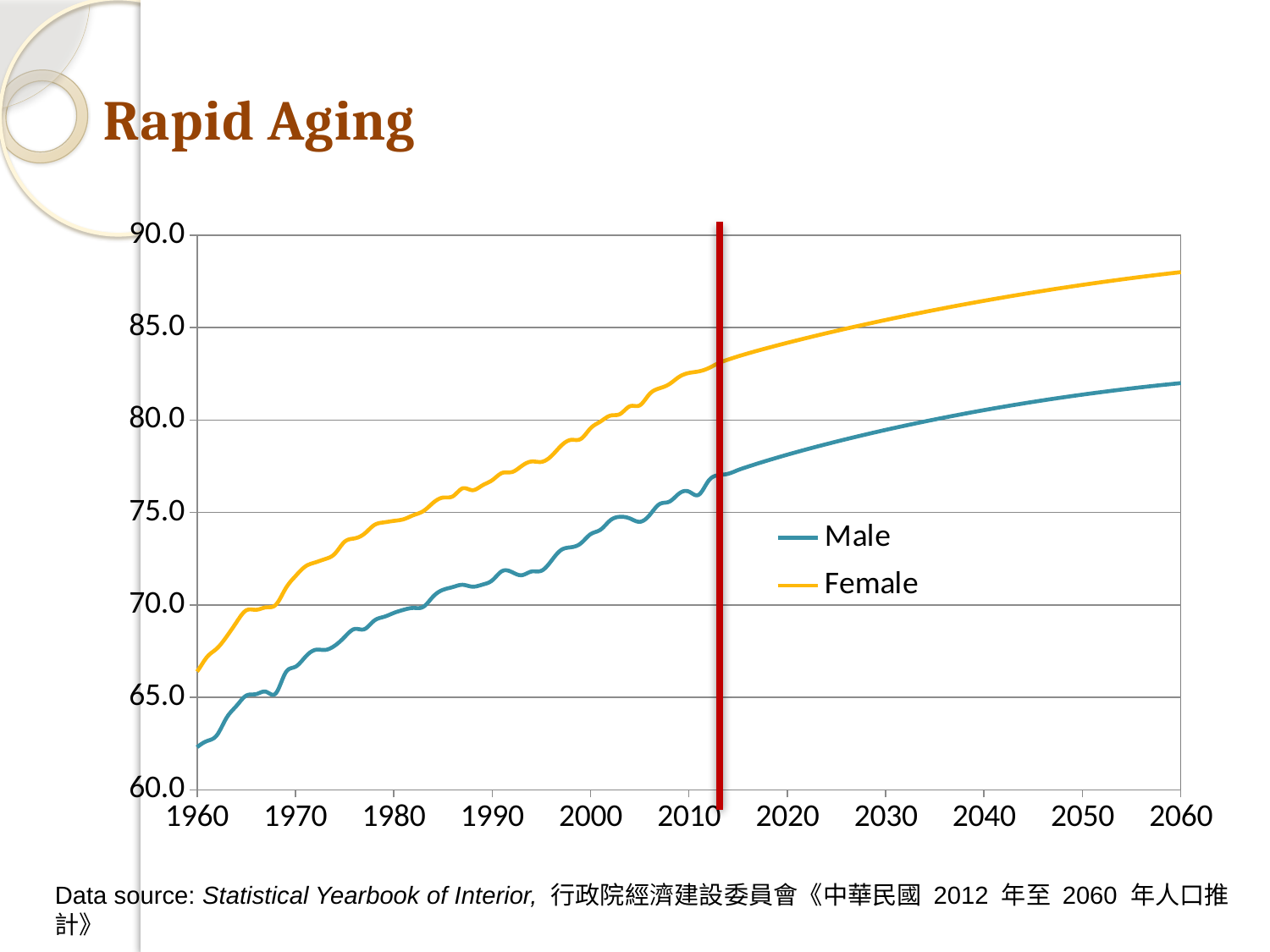

# Rapid Aging

### Chart

| Category | Male | Female |
|---|---|---|
Data source: Statistical Yearbook of Interior, 行政院經濟建設委員會《中華民國 2012 年至 2060 年人口推計》